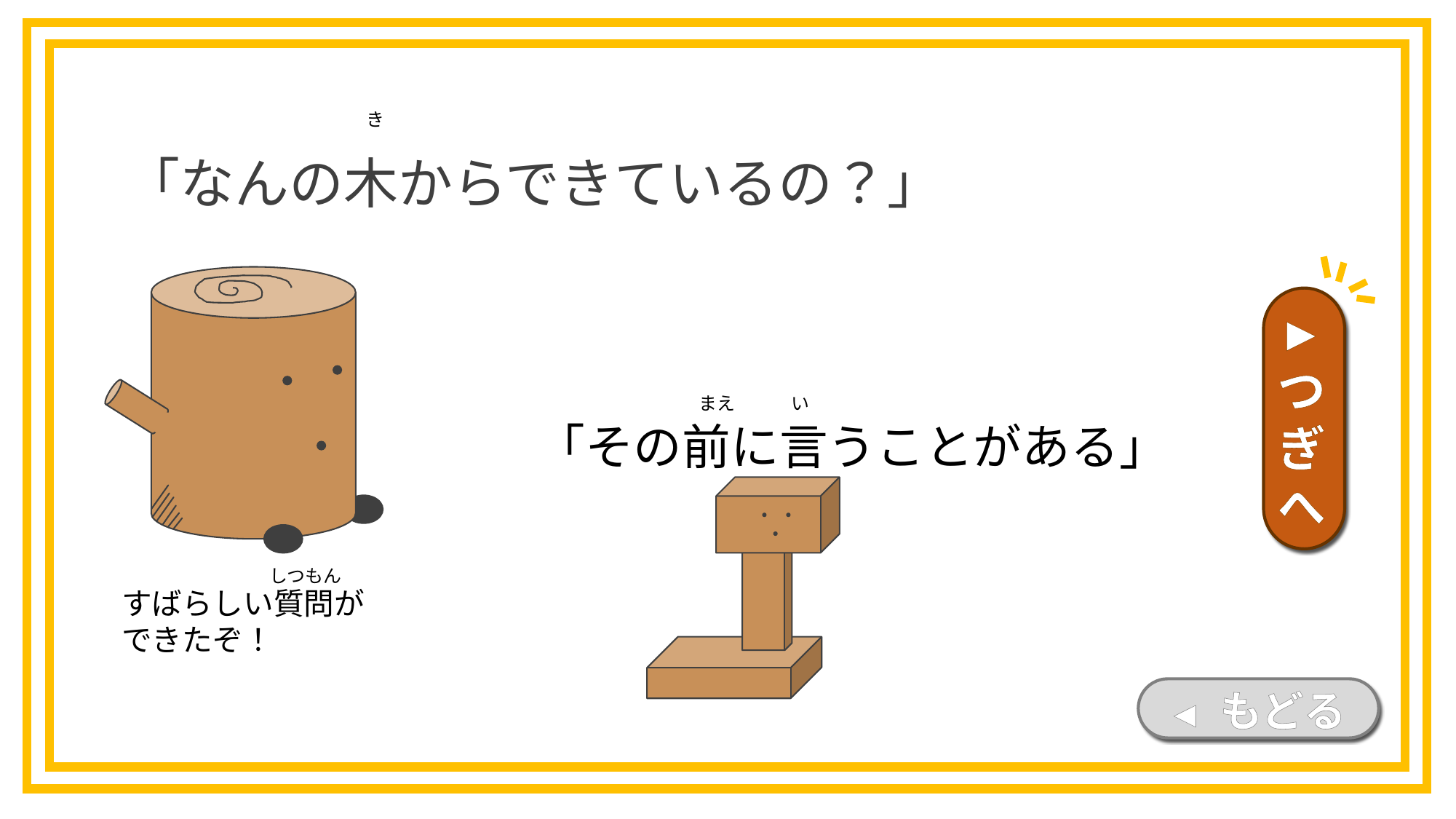

「なんの木からできているの？」
き

►つぎへ

まえ
い
「その前に言うことがある」

しつもん
すばらしい質問が
できたぞ！
◄ もどる